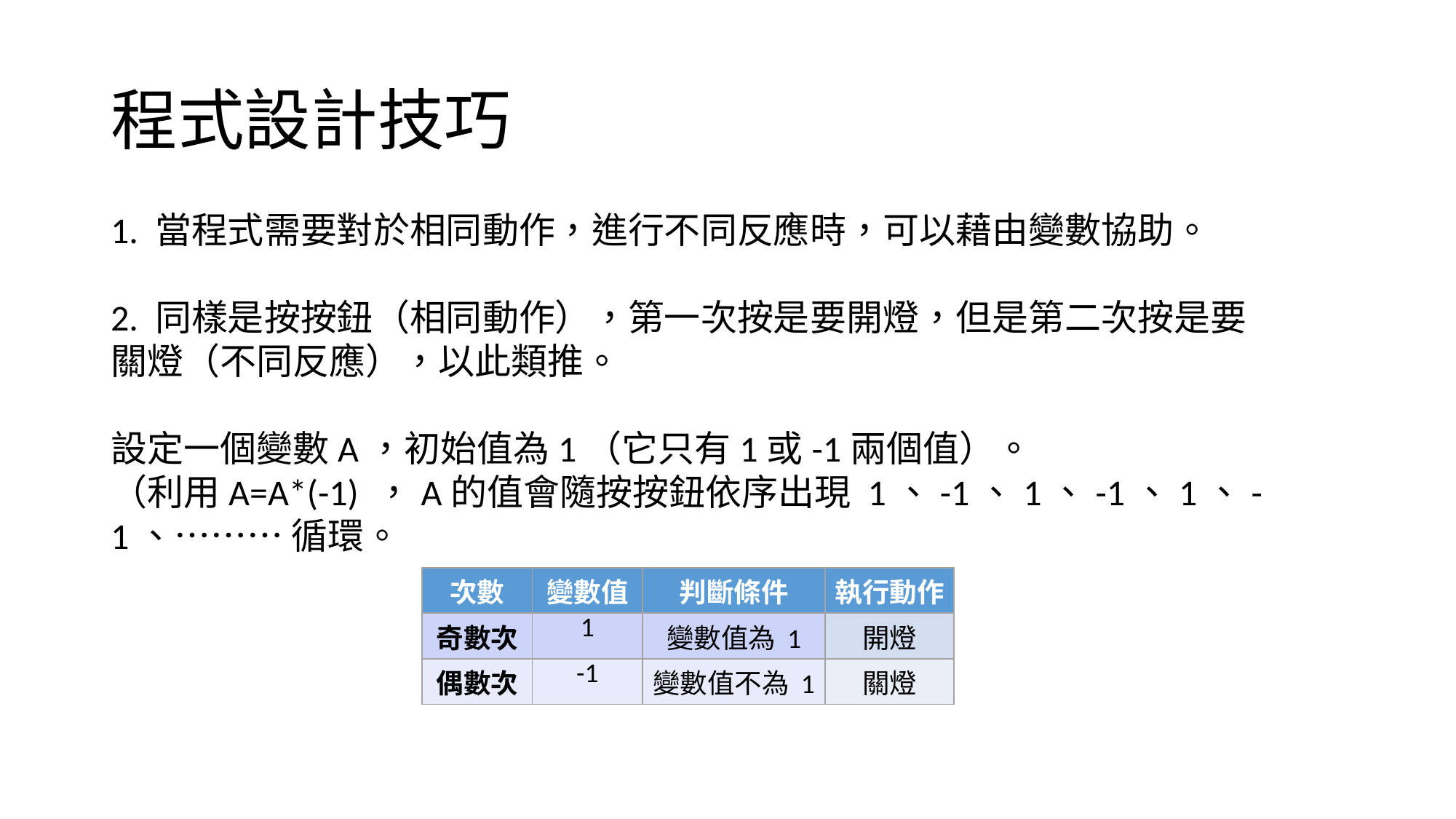

# 程式設計技巧
1. 當程式需要對於相同動作，進行不同反應時，可以藉由變數協助。

2. 同樣是按按鈕（相同動作），第一次按是要開燈，但是第二次按是要關燈（不同反應），以此類推。

設定一個變數A，初始值為1（它只有1或-1兩個值）。
（利用A=A*(-1) ，A的值會隨按按鈕依序出現 1、-1、1、-1、1、-1、……… 循環。
| 次數 | 變數值 | 判斷條件 | 執行動作 |
| --- | --- | --- | --- |
| 奇數次 | 1 | 變數值為 1 | 開燈 |
| 偶數次 | -1 | 變數值不為 1 | 關燈 |